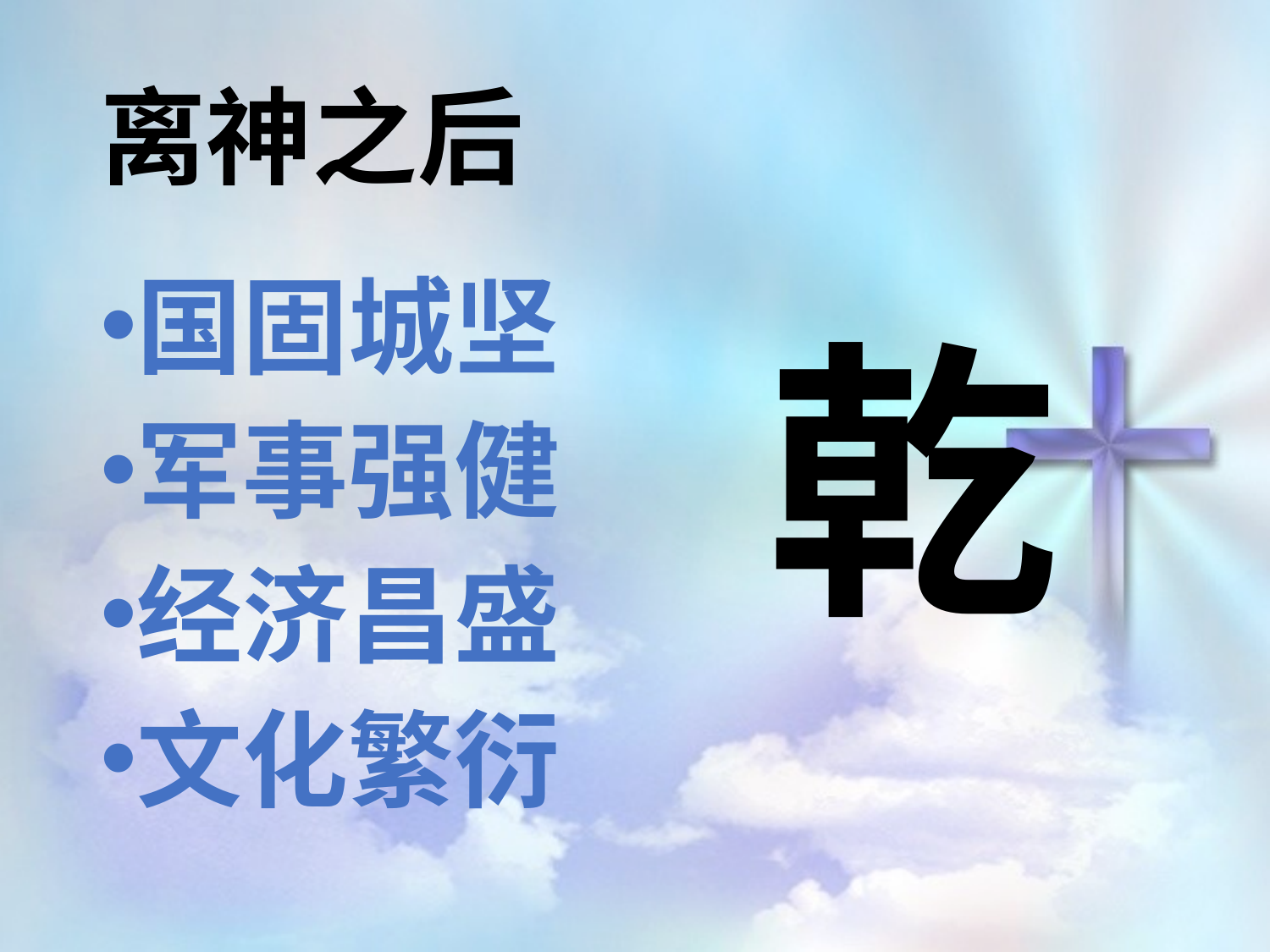

# 离神之后
国固城坚
军事强健
经济昌盛
文化繁衍

乾